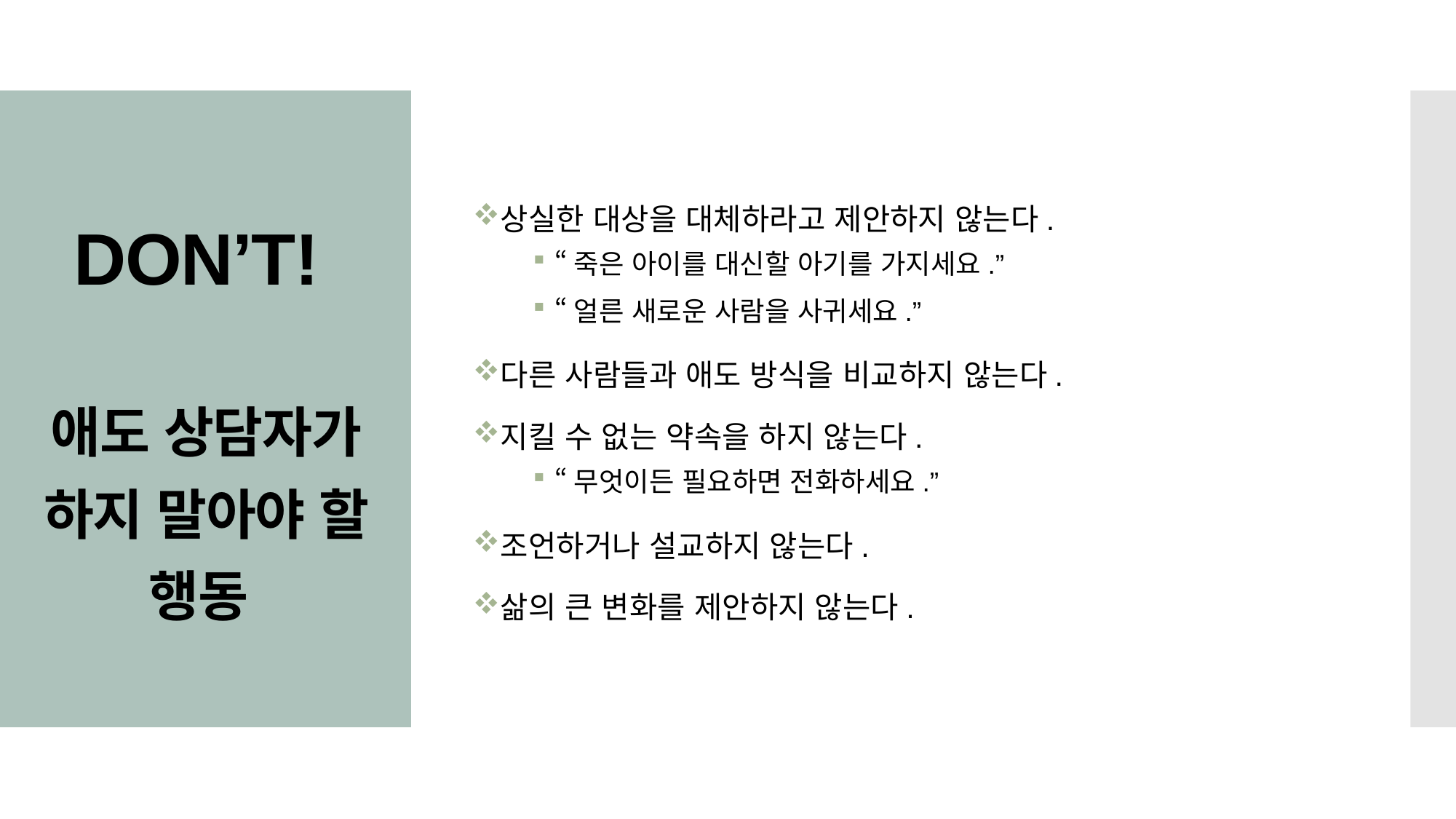

상실한 대상을 대체하라고 제안하지 않는다.
“죽은 아이를 대신할 아기를 가지세요.”
“얼른 새로운 사람을 사귀세요.”
다른 사람들과 애도 방식을 비교하지 않는다.
지킬 수 없는 약속을 하지 않는다.
“무엇이든 필요하면 전화하세요.”
조언하거나 설교하지 않는다.
삶의 큰 변화를 제안하지 않는다.
# DON’T! 애도 상담자가 하지 말아야 할 행동